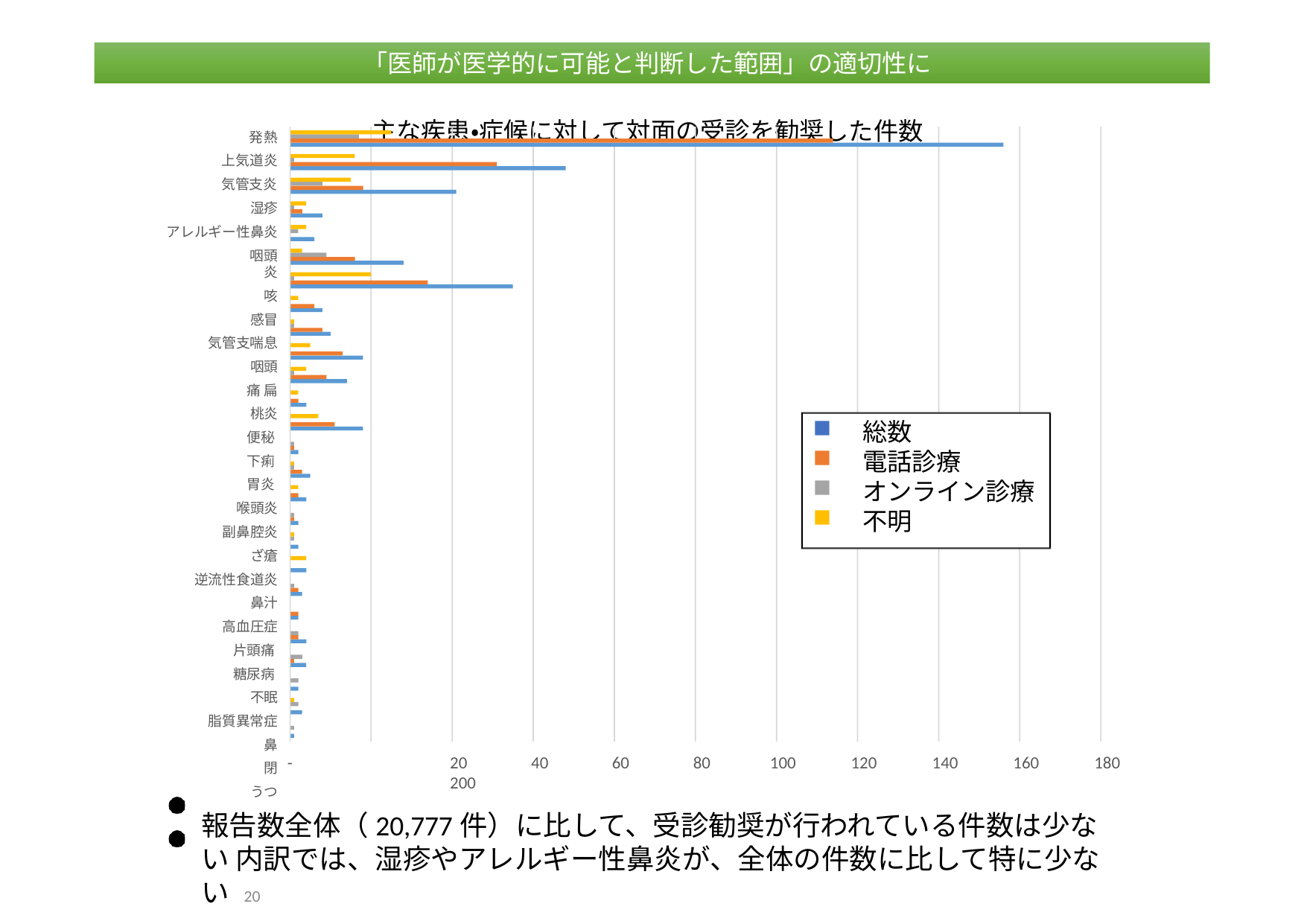

「医師が医学的に可能と判断した範囲」の適切性について
主な疾患・症候に対して対面の受診を勧奨した件数

「医師が医学的に可能と判断した範囲」の適切性について
発熱 上気道炎 気管支炎
湿疹 アレルギー性鼻炎
咽頭炎
咳 感冒
気管支喘息
咽頭痛 扁桃炎 便秘  下痢  胃炎  喉頭炎
副鼻腔炎
ざ瘡 逆流性食道炎
鼻汁 高血圧症 片頭痛  糖尿病  不眠
脂質異常症
鼻閉 うつ

総数
電話診療
オンライン診療
不明
-	20	40	60	80	100	120	140	160	180	200
報告数全体（20,777件）に比して、受診勧奨が行われている件数は少ない 内訳では、湿疹やアレルギー性鼻炎が、全体の件数に比して特に少ない 20